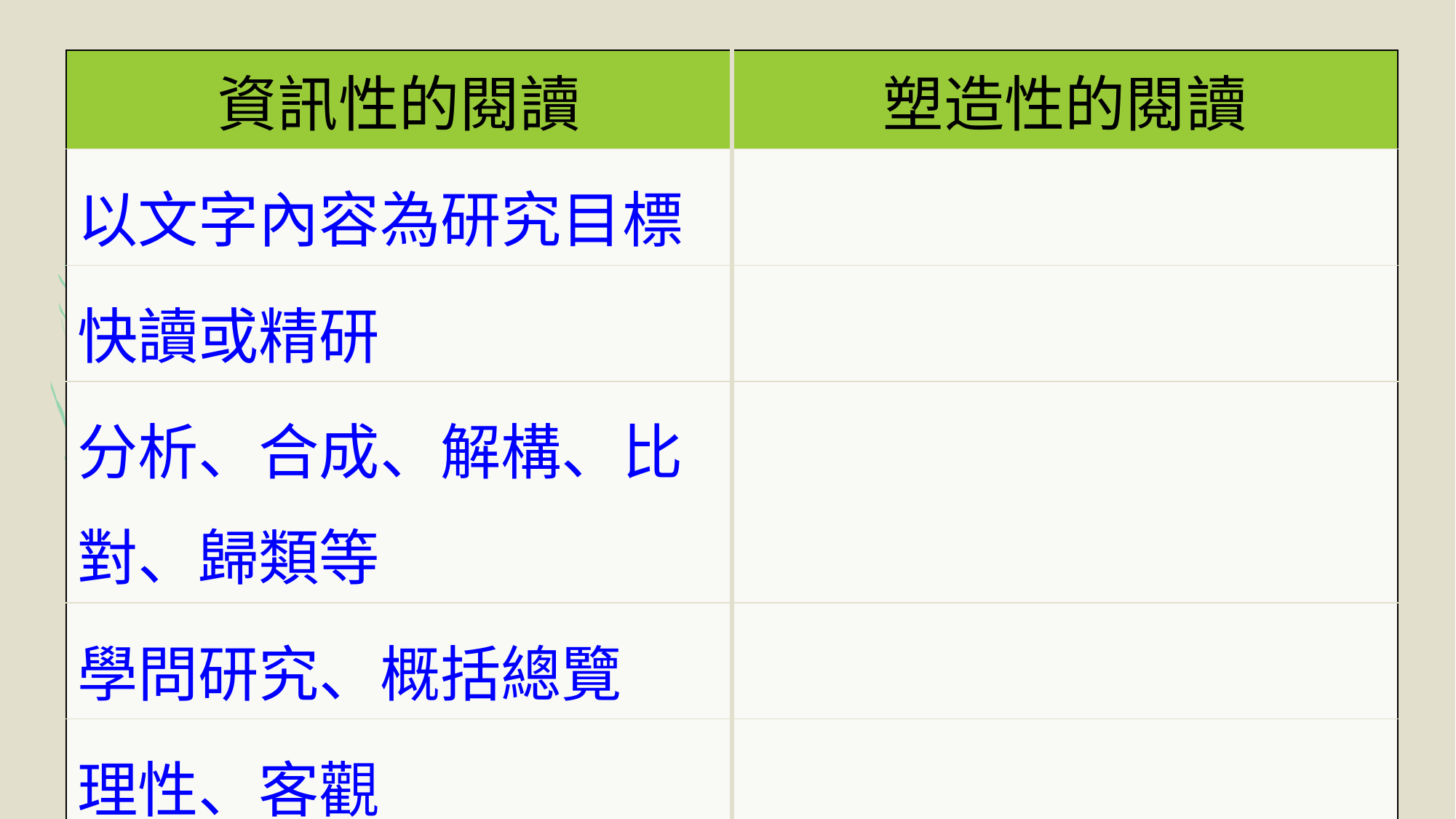

| 資訊性的閱讀 | 塑造性的閱讀 |
| --- | --- |
| 以文字內容為研究目標 |  |
| 快讀或精研 |  |
| 分析、合成、解構、比對、歸類等 |  |
| 學問研究、概括總覽 |  |
| 理性、客觀 |  |
| 與讀者生活完全隔離 |  |